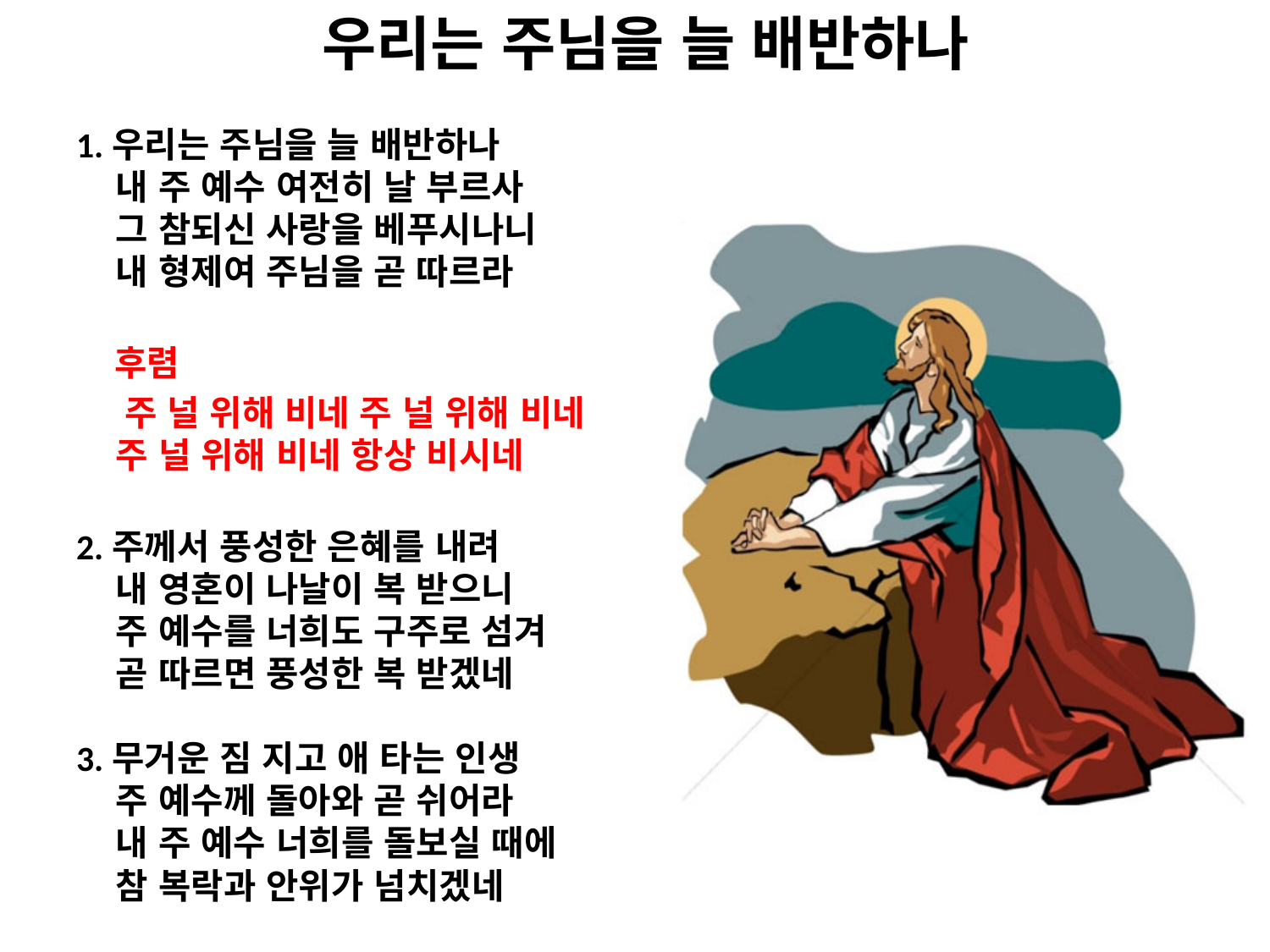

# 우리는 주님을 늘 배반하나
1.우리는 주님을 늘 배반하나
    내 주 예수 여전히 날 부르사
    그 참되신 사랑을 베푸시나니
    내 형제여 주님을 곧 따르라
   후렴
    주 널 위해 비네 주 널 위해 비네
    주 널 위해 비네 항상 비시네
2.주께서 풍성한 은혜를 내려
    내 영혼이 나날이 복 받으니
    주 예수를 너희도 구주로 섬겨
    곧 따르면 풍성한 복 받겠네
3.무거운 짐 지고 애 타는 인생
    주 예수께 돌아와 곧 쉬어라
    내 주 예수 너희를 돌보실 때에
    참 복락과 안위가 넘치겠네